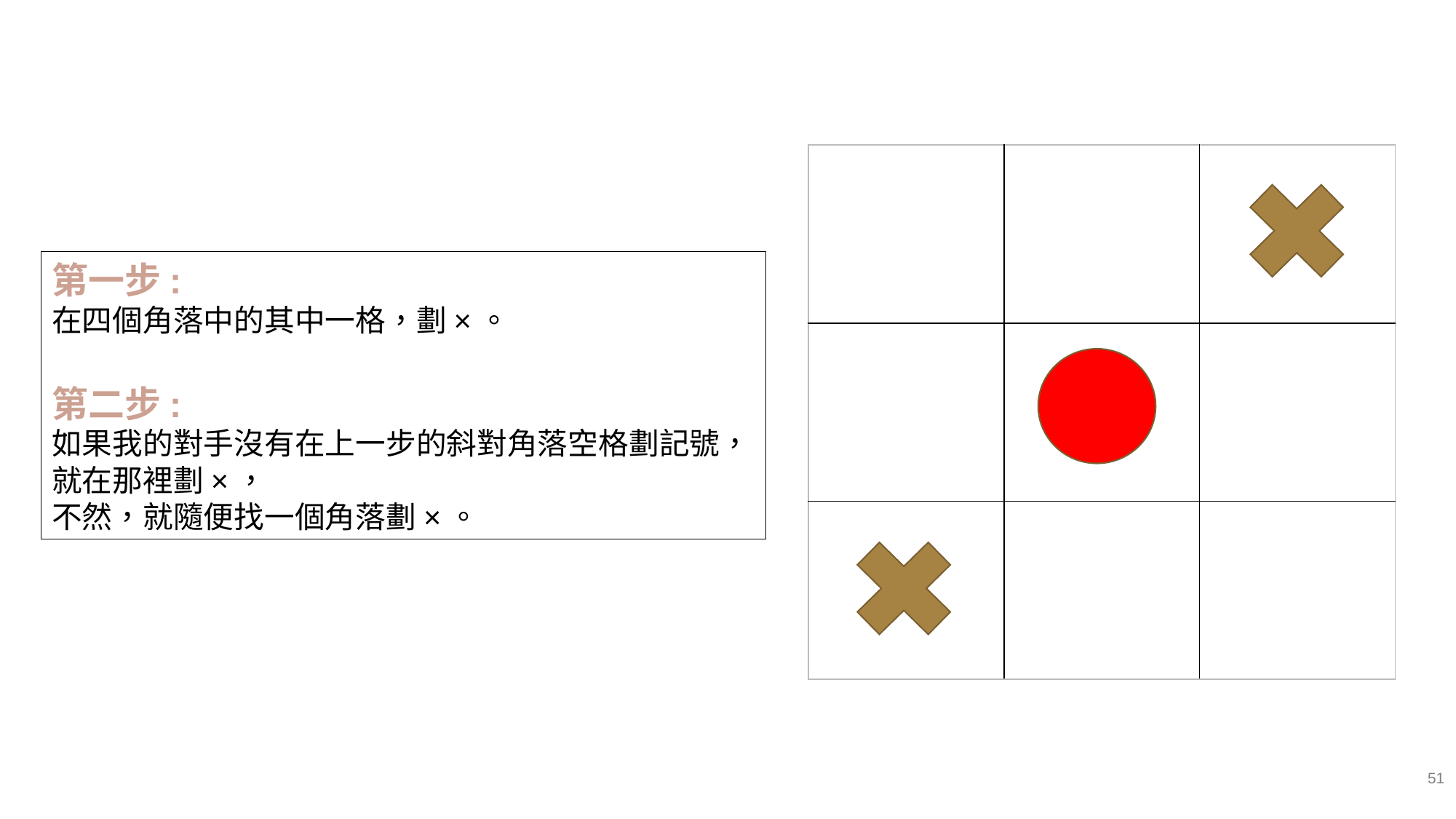

|  |  |  |
| --- | --- | --- |
|  |  |  |
|  |  |  |

第一步:
在四個角落中的其中一格，劃×。

第二步:
如果我的對手沒有在上一步的斜對角落空格劃記號，
就在那裡劃×，
不然，就隨便找一個角落劃×。

51